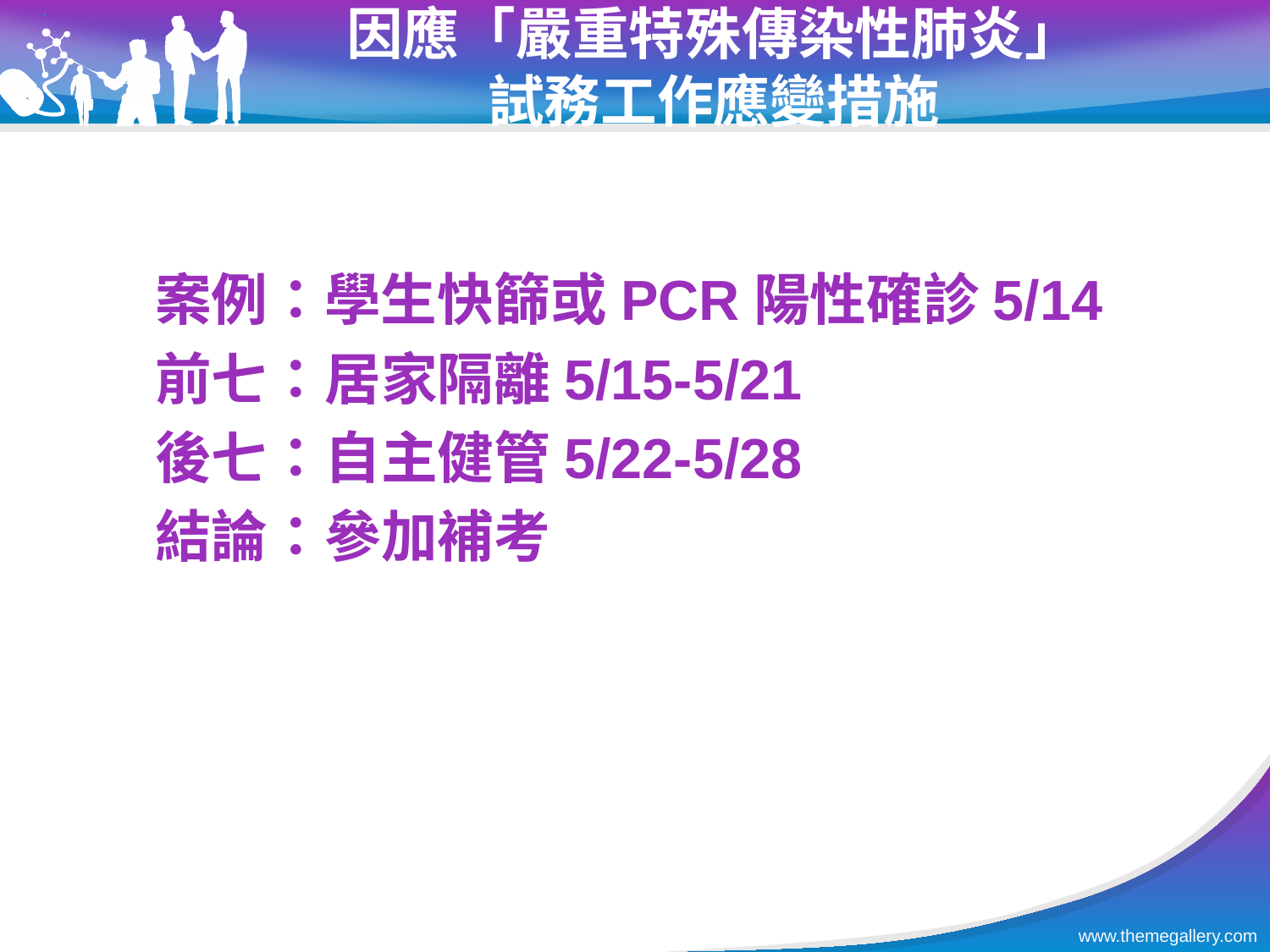

因應「嚴重特殊傳染性肺炎」
試務工作應變措施

案例：學生快篩或PCR陽性確診5/14
前七：居家隔離5/15-5/21
後七：自主健管5/22-5/28
結論：參加補考